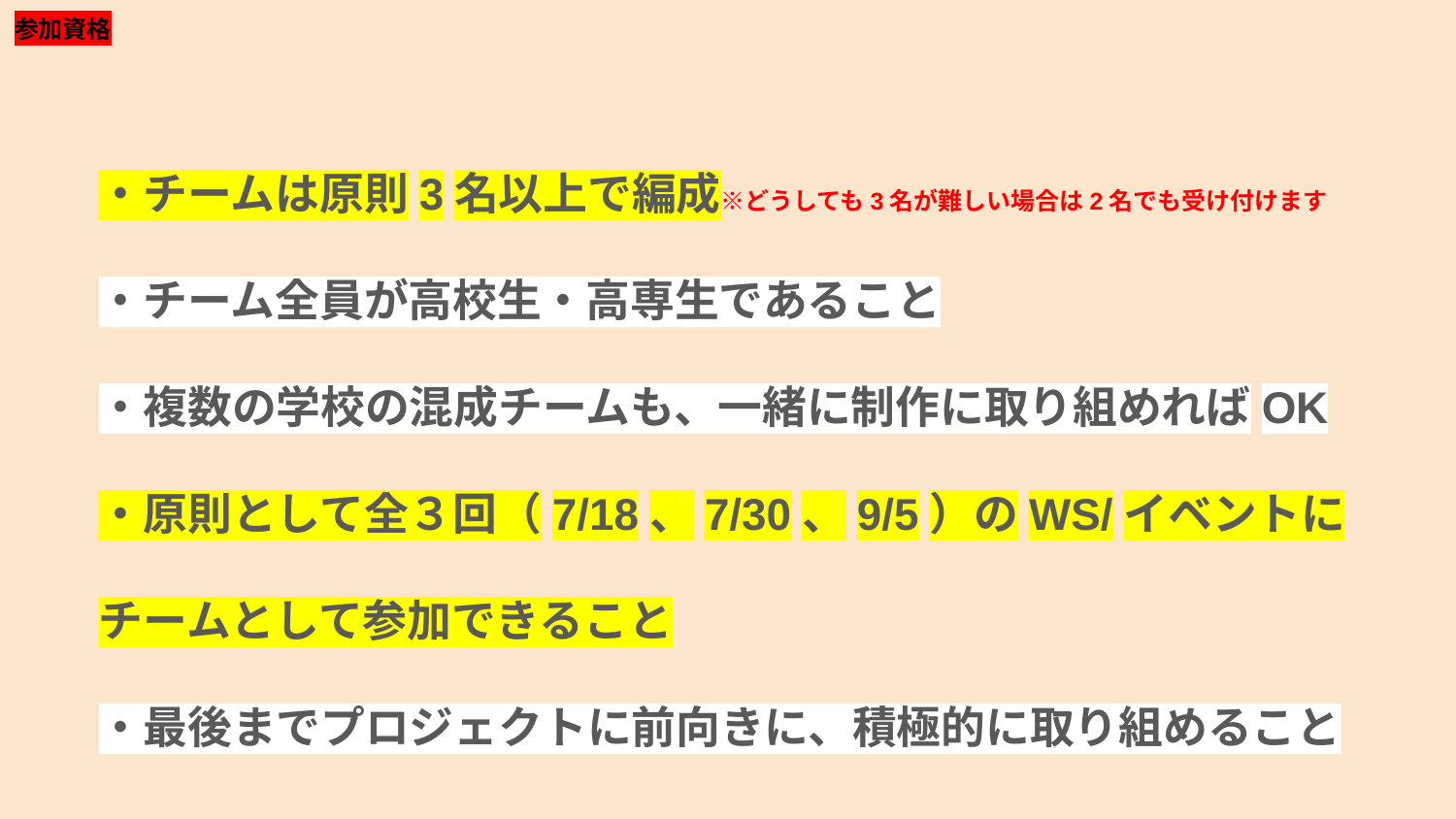

参加資格
・チームは原則3名以上で編成※どうしても3名が難しい場合は2名でも受け付けます
・チーム全員が高校生・高専生であること
・複数の学校の混成チームも、一緒に制作に取り組めればOK
・原則として全３回（7/18、7/30、9/5）のWS/イベントにチームとして参加できること
・最後までプロジェクトに前向きに、積極的に取り組めること